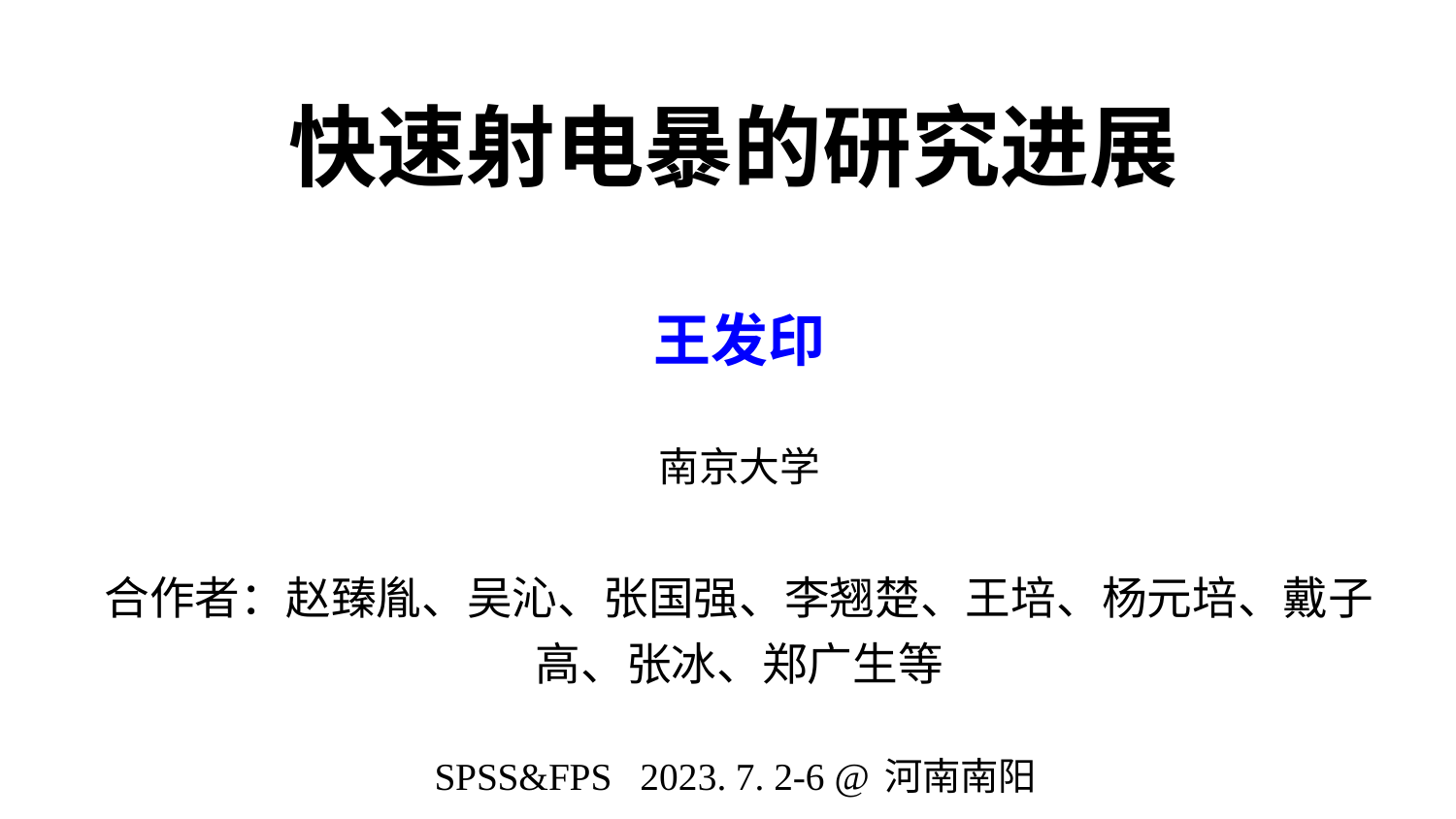

# 快速射电暴的研究进展

王发印

南京大学

合作者：赵臻胤、吴沁、张国强、李翘楚、王培、杨元培、戴子高、张冰、郑广生等

SPSS&FPS   2023. 7. 2-6 @ 河南南阳